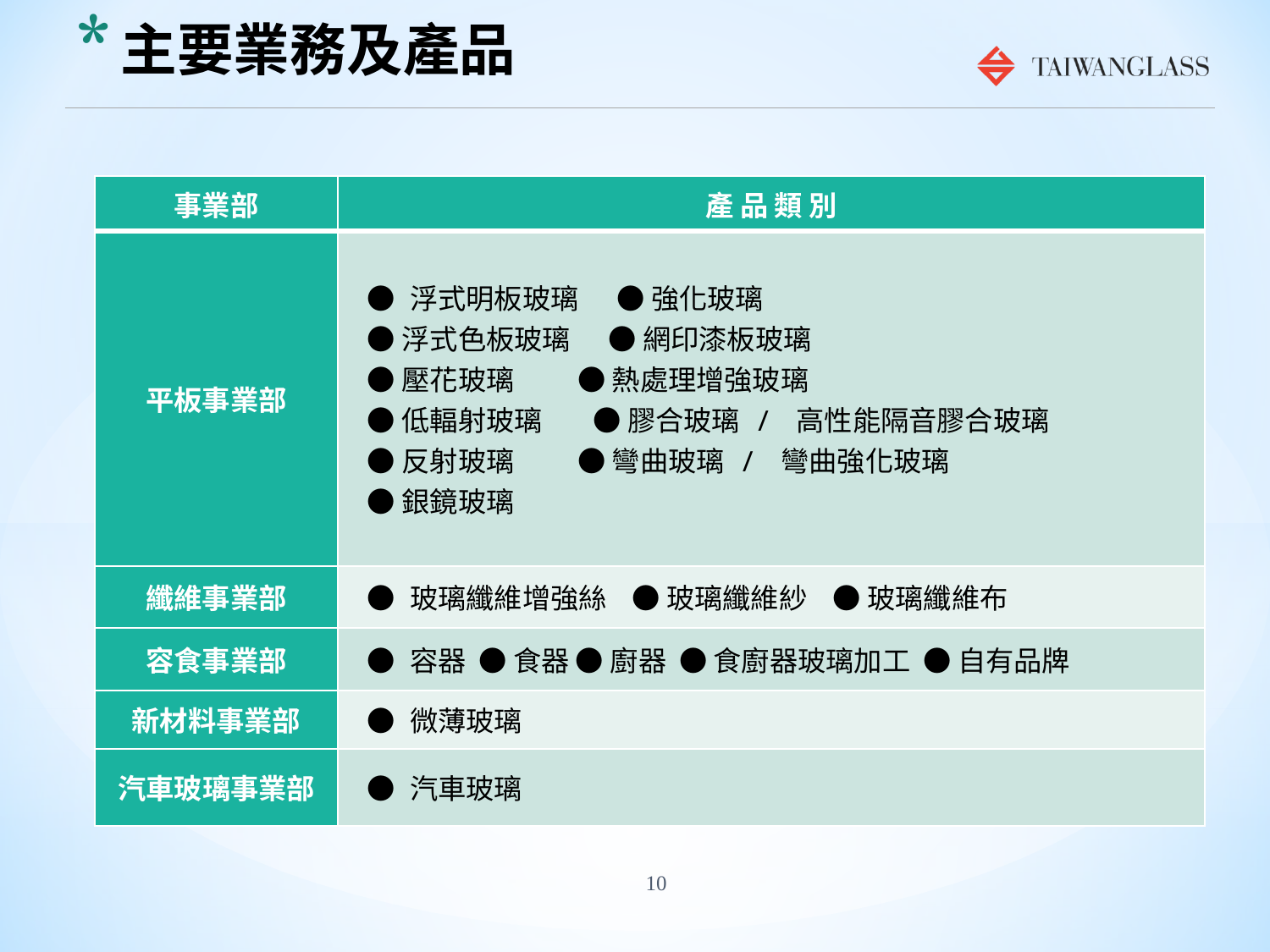

# 主要業務及產品
| 事業部 | 產 品 類 別 |
| --- | --- |
| 平板事業部 | ● 浮式明板玻璃 ● 強化玻璃 ● 浮式色板玻璃 ● 網印漆板玻璃 ● 壓花玻璃 ● 熱處理增強玻璃 ● 低輻射玻璃 ● 膠合玻璃 / 高性能隔音膠合玻璃 ● 反射玻璃 ● 彎曲玻璃 / 彎曲強化玻璃 ● 銀鏡玻璃 |
| 纖維事業部 | ● 玻璃纖維增強絲 ● 玻璃纖維紗 ● 玻璃纖維布 |
| 容食事業部 | ● 容器 ● 食器 ● 廚器 ● 食廚器玻璃加工 ● 自有品牌 |
| 新材料事業部 | ● 微薄玻璃 |
| 汽車玻璃事業部 | ● 汽車玻璃 |
10